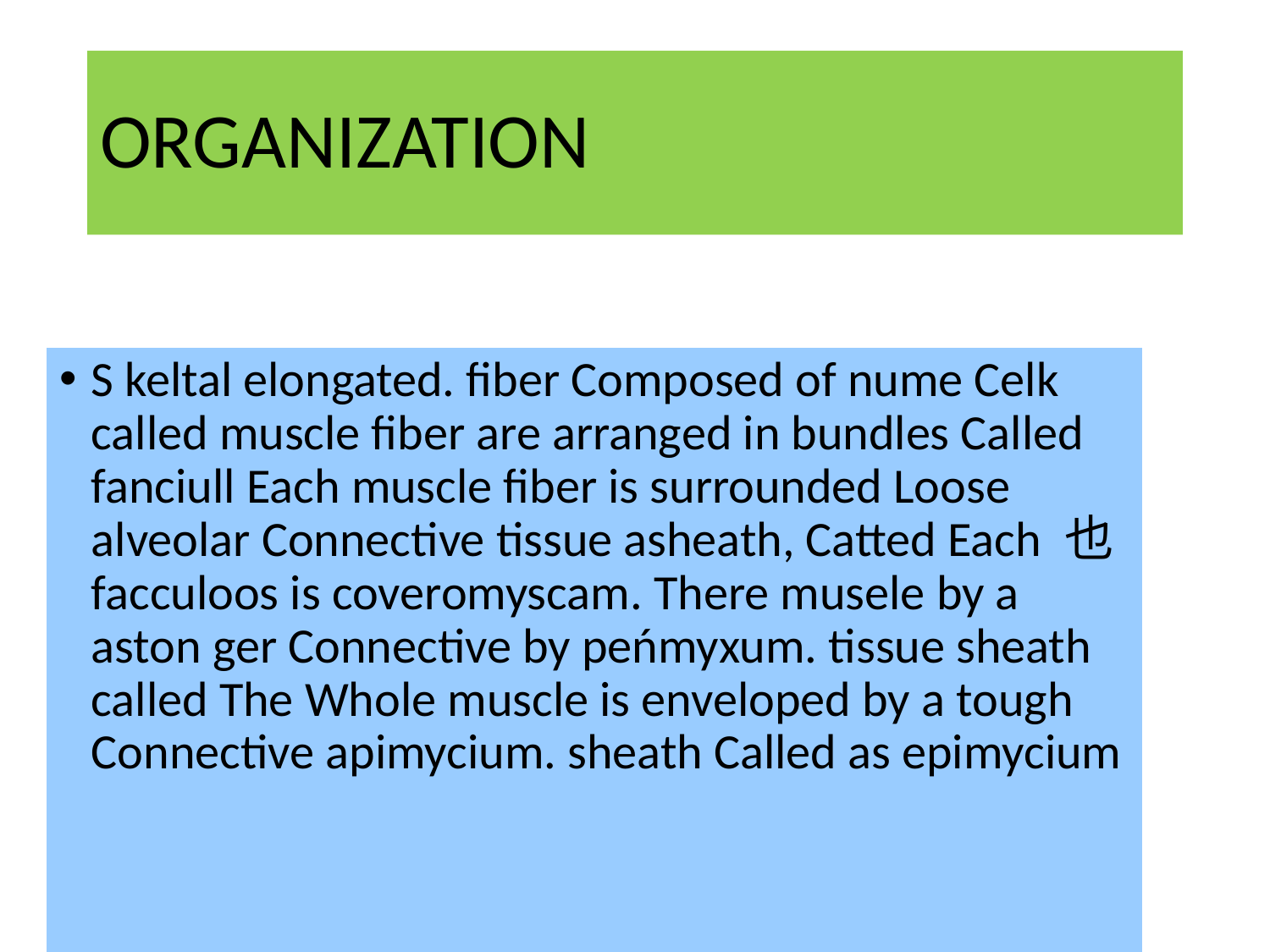

# ORGANIZATION
S keltal elongated. fiber Composed of nume Celk called muscle fiber are arranged in bundles Called fanciull Each muscle fiber is surrounded Loose alveolar Connective tissue asheath, Catted Each 也 facculoos is coveromyscam. There musele by a aston ger Connective by peńmyxum. tissue sheath called The Whole muscle is enveloped by a tough Connective apimycium. sheath Called as epimycium